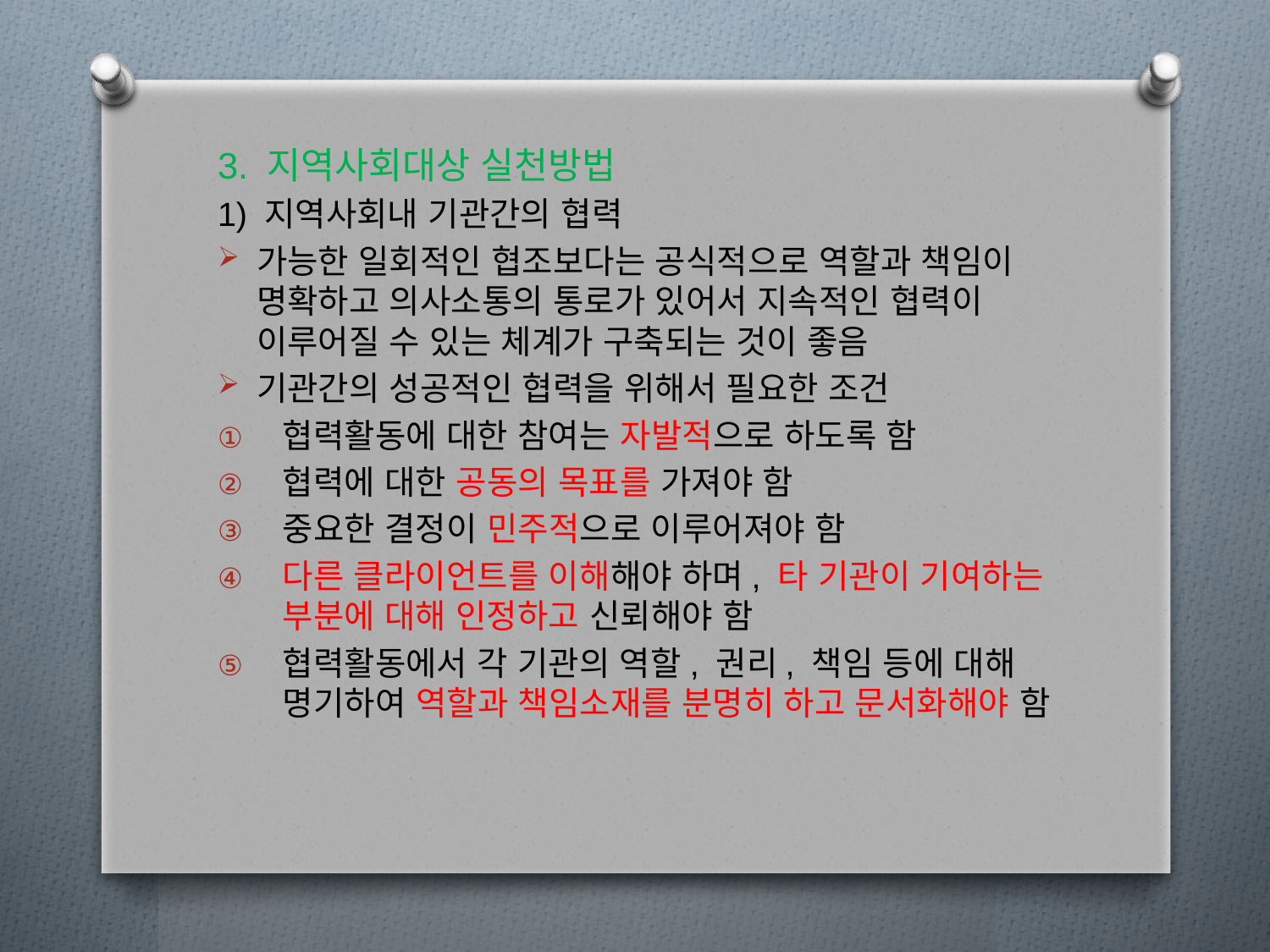

3. 지역사회대상 실천방법
1) 지역사회내 기관간의 협력
가능한 일회적인 협조보다는 공식적으로 역할과 책임이 명확하고 의사소통의 통로가 있어서 지속적인 협력이 이루어질 수 있는 체계가 구축되는 것이 좋음
기관간의 성공적인 협력을 위해서 필요한 조건
협력활동에 대한 참여는 자발적으로 하도록 함
협력에 대한 공동의 목표를 가져야 함
중요한 결정이 민주적으로 이루어져야 함
다른 클라이언트를 이해해야 하며, 타 기관이 기여하는 부분에 대해 인정하고 신뢰해야 함
협력활동에서 각 기관의 역할, 권리, 책임 등에 대해 명기하여 역할과 책임소재를 분명히 하고 문서화해야 함